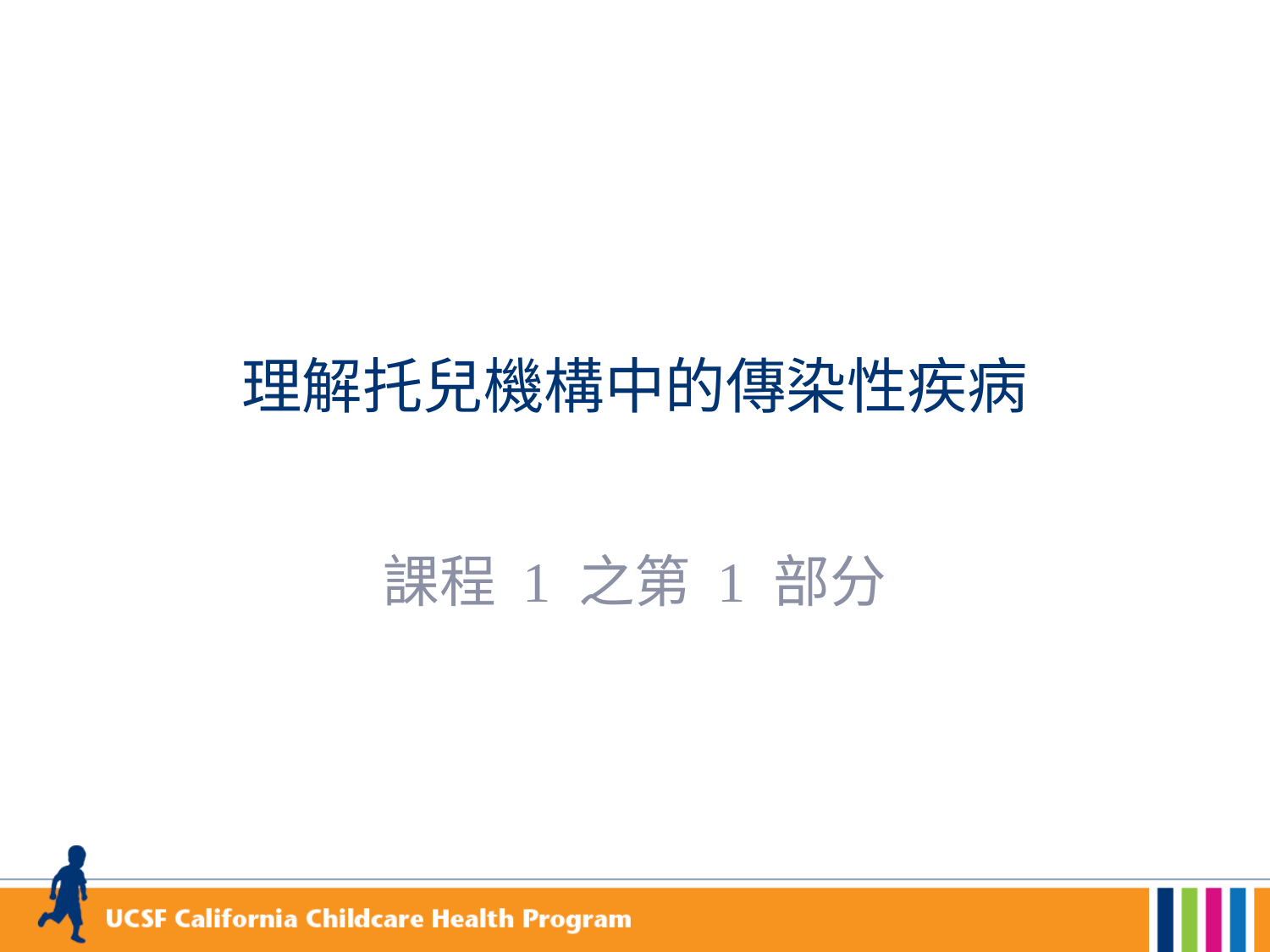

# 理解托兒機構中的傳染性疾病
課程 1 之第 1 部分